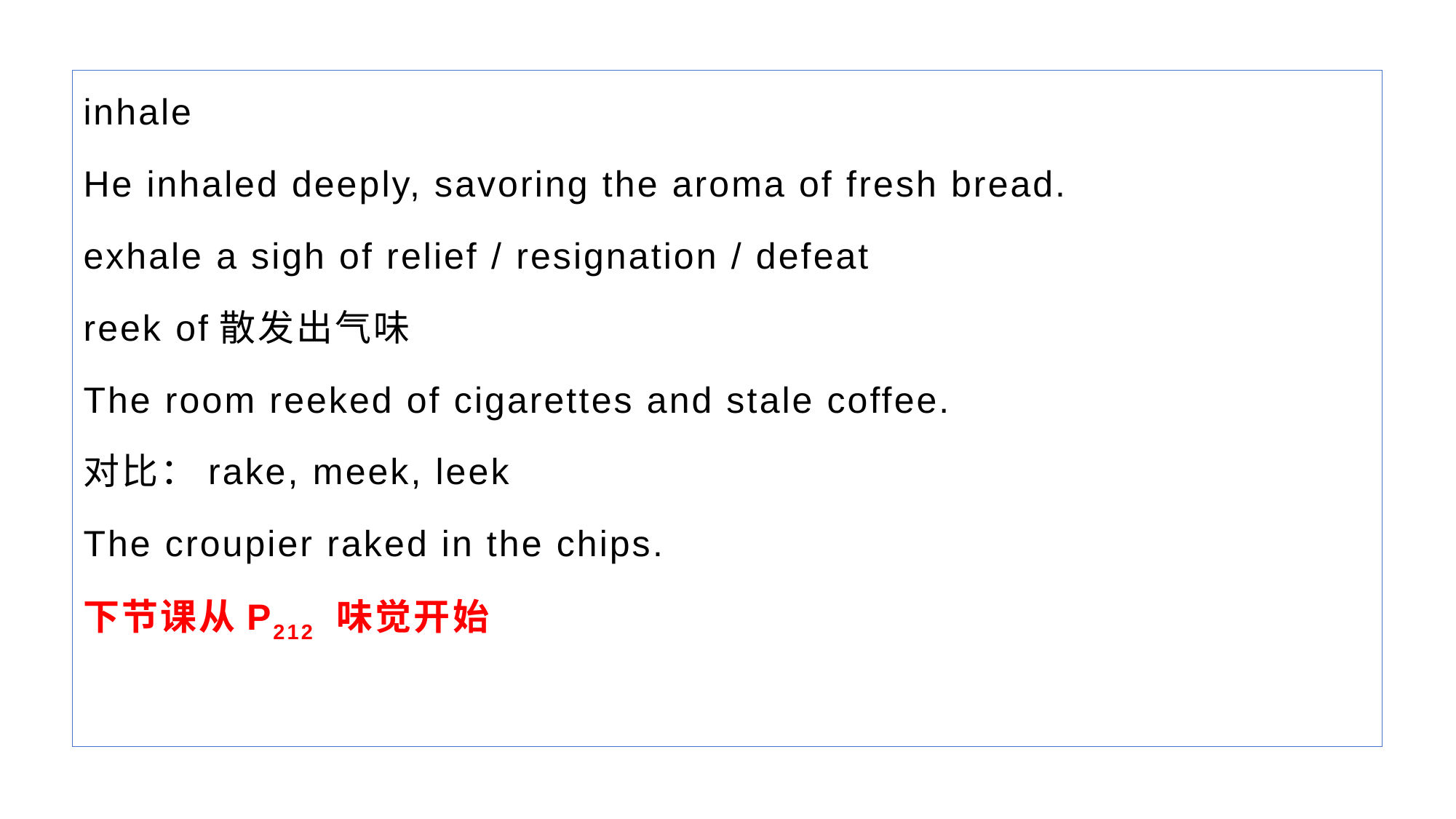

inhale
He inhaled deeply, savoring the aroma of fresh bread.
exhale a sigh of relief / resignation / defeat
reek of散发出气味
The room reeked of cigarettes and stale coffee.
对比：rake, meek, leek
The croupier raked in the chips.
下节课从P212 味觉开始